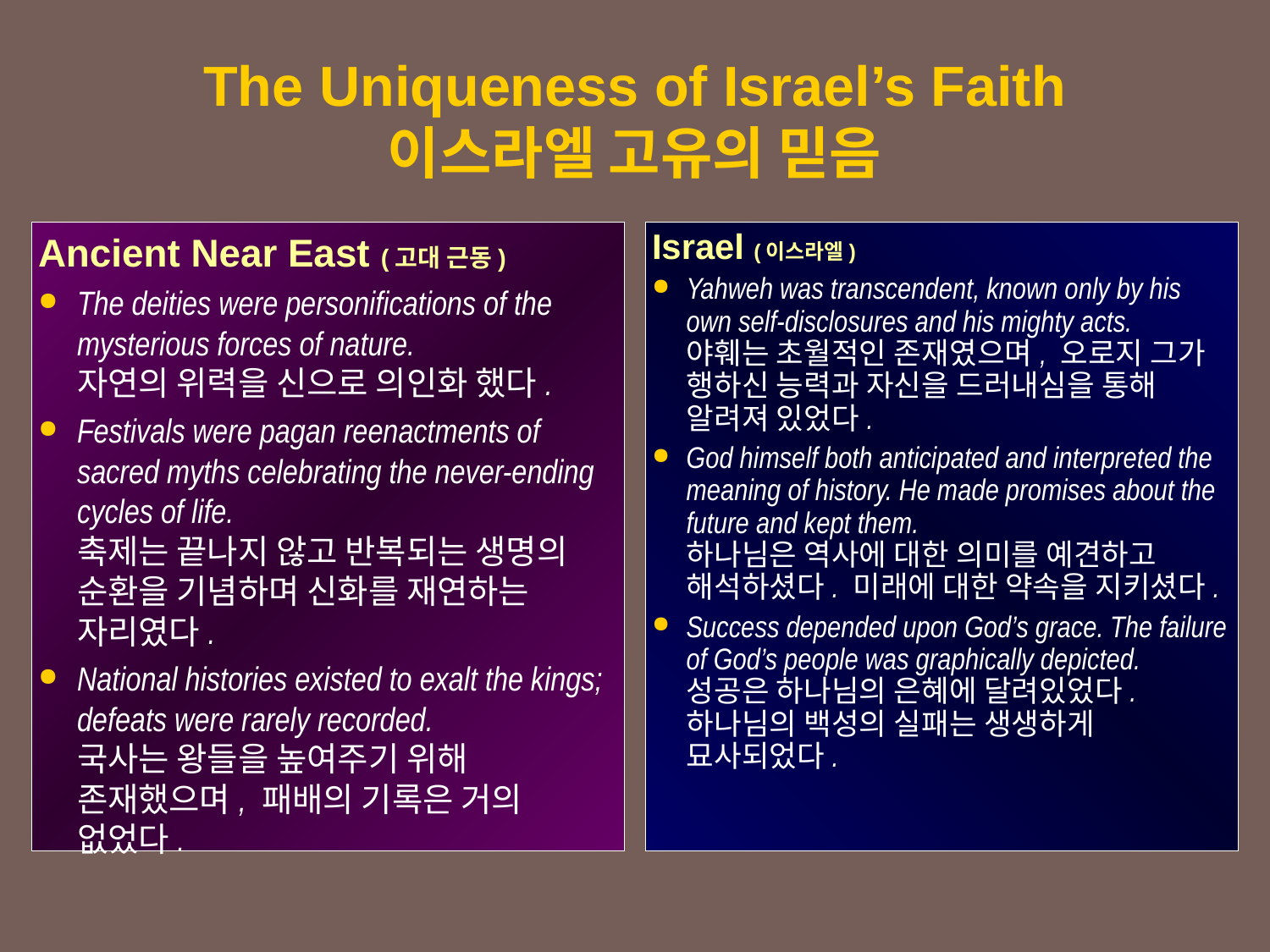

The Uniqueness of Israel’s Faith
이스라엘 고유의 믿음
Ancient Near East (고대 근동)
The deities were personifications of the mysterious forces of nature.
자연의 위력을 신으로 의인화 했다.
Festivals were pagan reenactments of sacred myths celebrating the never-ending cycles of life.
축제는 끝나지 않고 반복되는 생명의 순환을 기념하며 신화를 재연하는 자리였다.
National histories existed to exalt the kings; defeats were rarely recorded.
국사는 왕들을 높여주기 위해 존재했으며, 패배의 기록은 거의 없었다.
Israel (이스라엘)
Yahweh was transcendent, known only by his own self-disclosures and his mighty acts.
야훼는 초월적인 존재였으며, 오로지 그가 행하신 능력과 자신을 드러내심을 통해 알려져 있었다.
God himself both anticipated and interpreted the meaning of history. He made promises about the future and kept them.
하나님은 역사에 대한 의미를 예견하고 해석하셨다. 미래에 대한 약속을 지키셨다.
Success depended upon God’s grace. The failure of God’s people was graphically depicted.
성공은 하나님의 은혜에 달려있었다. 하나님의 백성의 실패는 생생하게 묘사되었다.